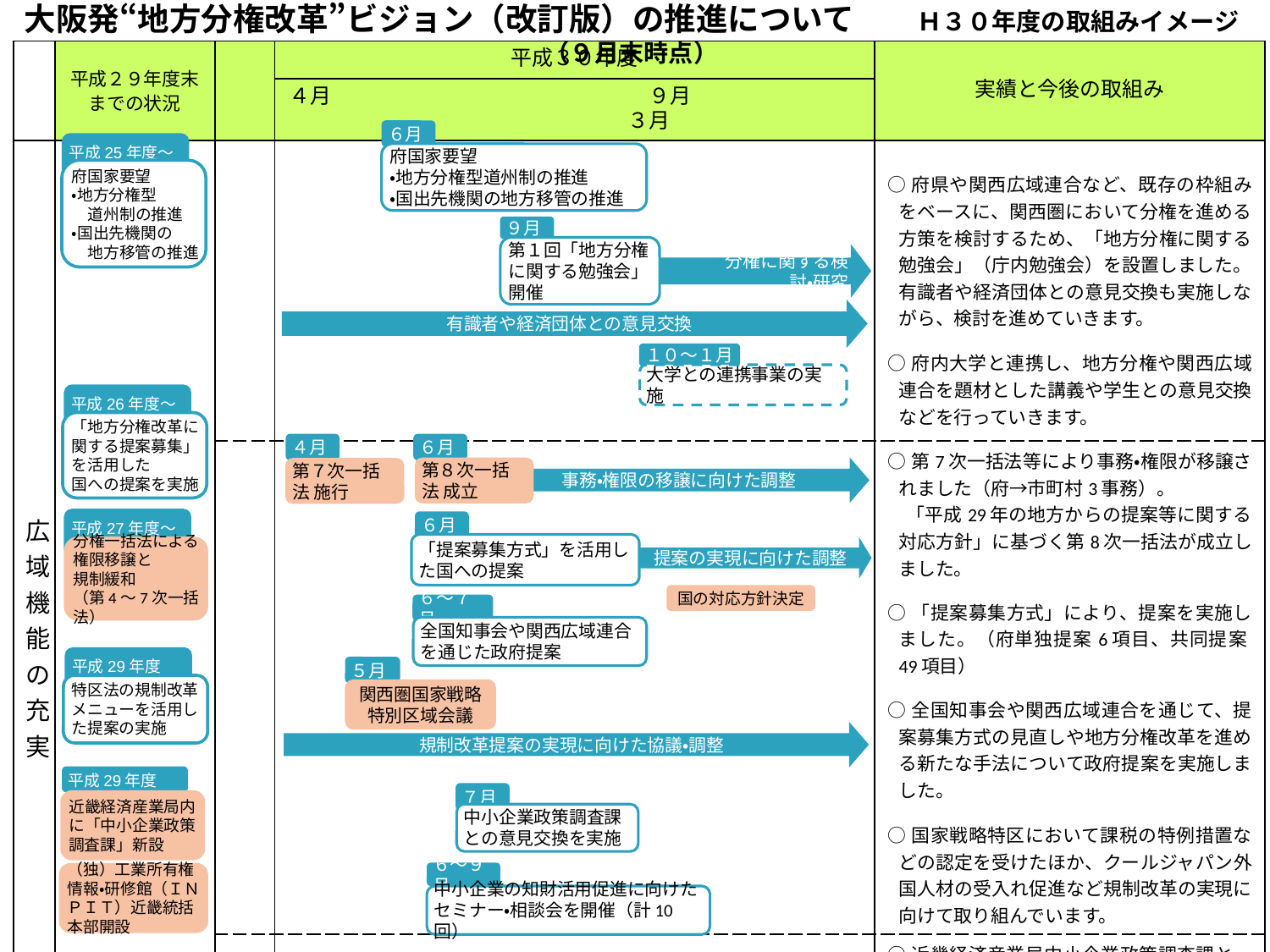

大阪発“地方分権改革”ビジョン（改訂版）の推進について　　Ｈ３０年度の取組みイメージ（９月末時点）
|  | 平成２９年度末 までの状況 |  | 平成３０年度 | 実績と今後の取組み |
| --- | --- | --- | --- | --- |
|  |  |  | ４月　　　　　　　　　　　　　　　９月　　　　　　　　　　　　　　　３月 |  |
| 広域機能の充実 |  | 道州の姿の検討・研究 国への働きかけ |  | ○府県や関西広域連合など、既存の枠組みをベースに、関西圏において分権を進める方策を検討するため、「地方分権に関する勉強会」（庁内勉強会）を設置しました。有識者や経済団体との意見交換も実施しながら、検討を進めていきます。 ○府内大学と連携し、地方分権や関西広域連合を題材とした講義や学生との意見交換などを行っていきます。 |
|  |  | 大阪自らの改革を推進力とした取組み （国からの権限移譲等） |  | ○第7次一括法等により事務・権限が移譲されました（府→市町村3事務）。 　「平成29年の地方からの提案等に関する対応方針」に基づく第8次一括法が成立しました。 ○「提案募集方式」により、提案を実施しました。（府単独提案6項目、共同提案49項目） ○全国知事会や関西広域連合を通じて、提案募集方式の見直しや地方分権改革を進める新たな手法について政府提案を実施しました。 ○国家戦略特区において課税の特例措置などの認定を受けたほか、クールジャパン外国人材の受入れ促進など規制改革の実現に向けて取り組んでいます。 |
|  |  | 国機関の拠点性向上 連携強化 |  | ○近畿経済産業局中小企業政策調査課と、同課が行った中小企業の実態調査結果を基に意見交換を行いました。また、INPIT-KANSAIの利用促進を図るため、金融機関等と連携し、セミナー等を開催するなど、国機関の拠点性向上に資する取組みを進めています。 |
６月
府国家要望
・地方分権型道州制の推進
・国出先機関の地方移管の推進
平成25年度～
府国家要望
・地方分権型
　道州制の推進
・国出先機関の
　地方移管の推進
９月
第１回「地方分権に関する勉強会」開催
　　　　　　　　　分権に関する検討・研究
有識者や経済団体との意見交換
１０～１月
大学との連携事業の実施
平成26年度～
「地方分権改革に関する提案募集」を活用した
国への提案を実施
４月
事務・権限の移譲に向けた調整
６月
第８次一括法 成立
第７次一括法 施行
平成27年度～
分権一括法による
権限移譲と
規制緩和
（第4～7次一括法）
６月
「提案募集方式」を活用した国への提案
提案の実現に向けた調整
国の対応方針決定
６～７月
全国知事会や関西広域連合を通じた政府提案
平成29年度
特区法の規制改革メニューを活用した提案の実施
５月
関西圏国家戦略
特別区域会議
規制改革提案の実現に向けた協議・調整
平成29年度
近畿経済産業局内に「中小企業政策調査課」新設
（独）工業所有権情報・研修館（ＩＮＰＩＴ）近畿統括本部開設
７月
中小企業政策調査課との意見交換を実施
６～９月
中小企業の知財活用促進に向けた
セミナー・相談会を開催（計10回）